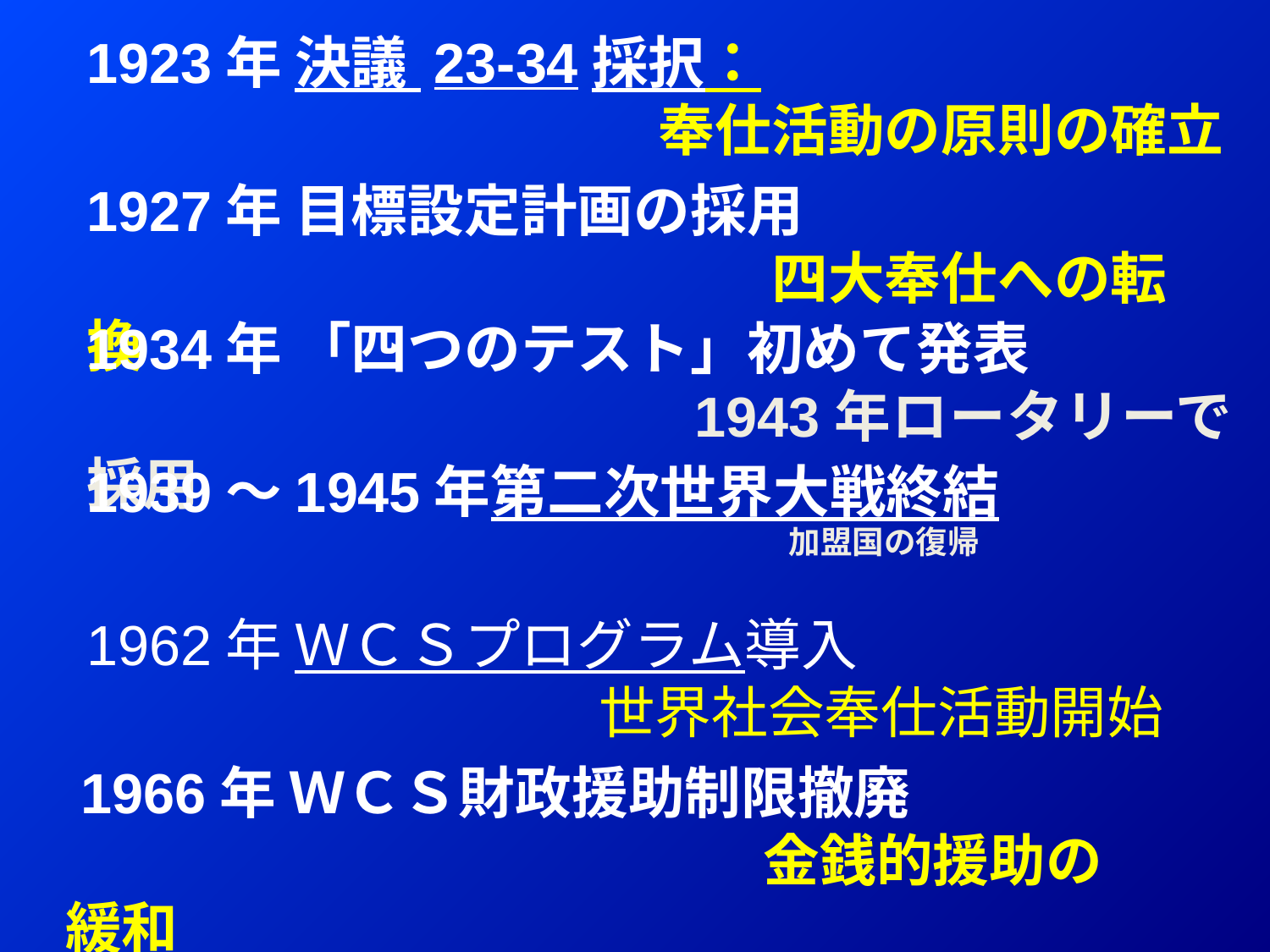

1923年 決議 23-34採択：
                 　　　　　　奉仕活動の原則の確立
1927年 目標設定計画の採用
                 　　　　　　　　四大奉仕への転換
1934年 「四つのテスト」初めて発表
                 　　　　　　1943年ロータリーで採用
1939～1945年第二次世界大戦終結
　　　　　　　加盟国の復帰
1962年 ＷＣＳプログラム導入
                 　　　　　世界社会奉仕活動開始
 1966年 ＷＣＳ財政援助制限撤廃
                  　　　　　　　　金銭的援助の緩和